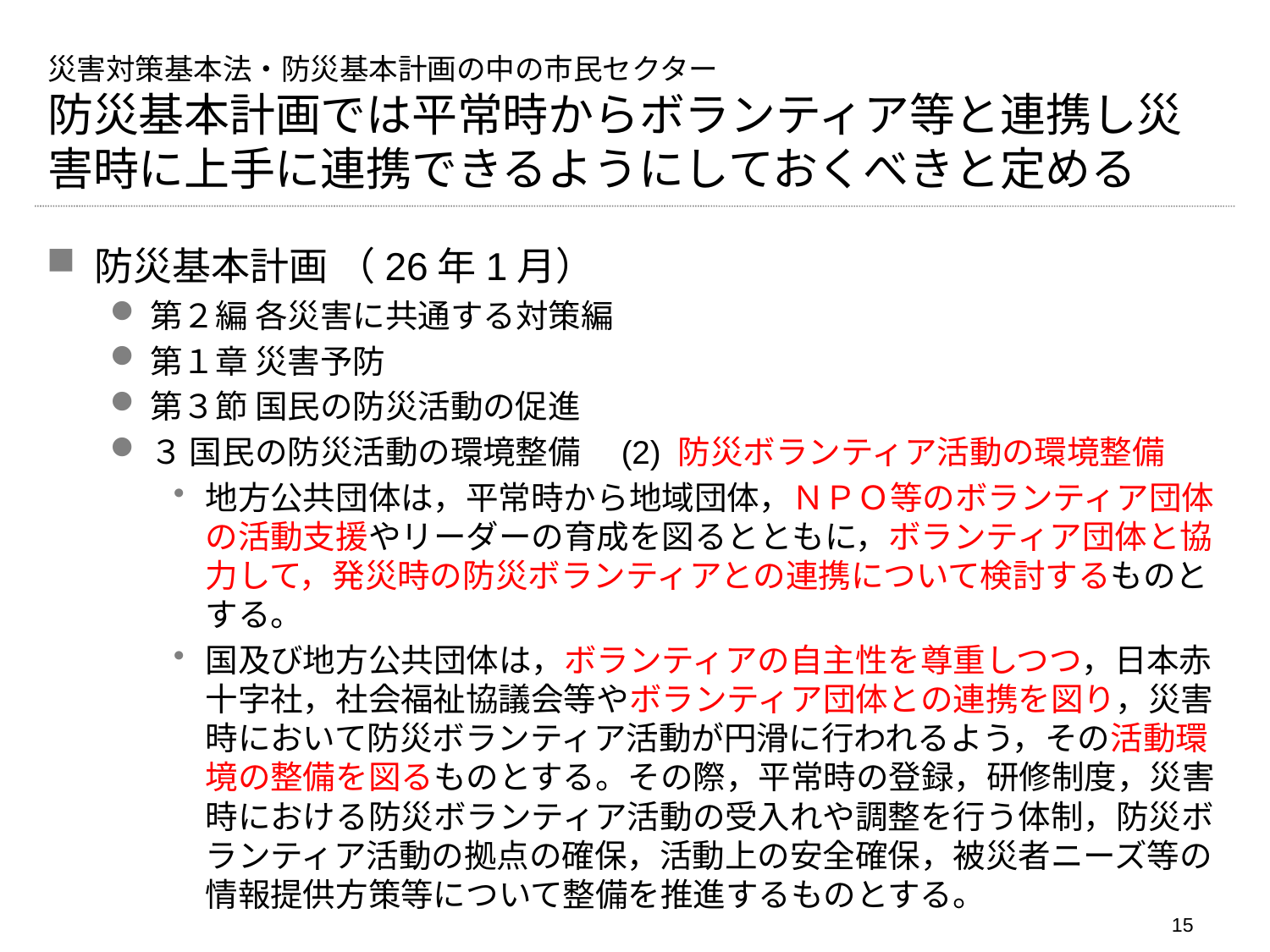

# 災害対策基本法・防災基本計画の中の市民セクター 防災基本計画では平常時からボランティア等と連携し災害時に上手に連携できるようにしておくべきと定める
防災基本計画 （26年1月）
第２編 各災害に共通する対策編
第１章 災害予防
第３節 国民の防災活動の促進
３ 国民の防災活動の環境整備　(2) 防災ボランティア活動の環境整備
地方公共団体は，平常時から地域団体，ＮＰＯ等のボランティア団体の活動支援やリーダーの育成を図るとともに，ボランティア団体と協力して，発災時の防災ボランティアとの連携について検討するものとする。
国及び地方公共団体は，ボランティアの自主性を尊重しつつ，日本赤十字社，社会福祉協議会等やボランティア団体との連携を図り，災害時において防災ボランティア活動が円滑に行われるよう，その活動環境の整備を図るものとする。その際，平常時の登録，研修制度，災害時における防災ボランティア活動の受入れや調整を行う体制，防災ボランティア活動の拠点の確保，活動上の安全確保，被災者ニーズ等の情報提供方策等について整備を推進するものとする。
15